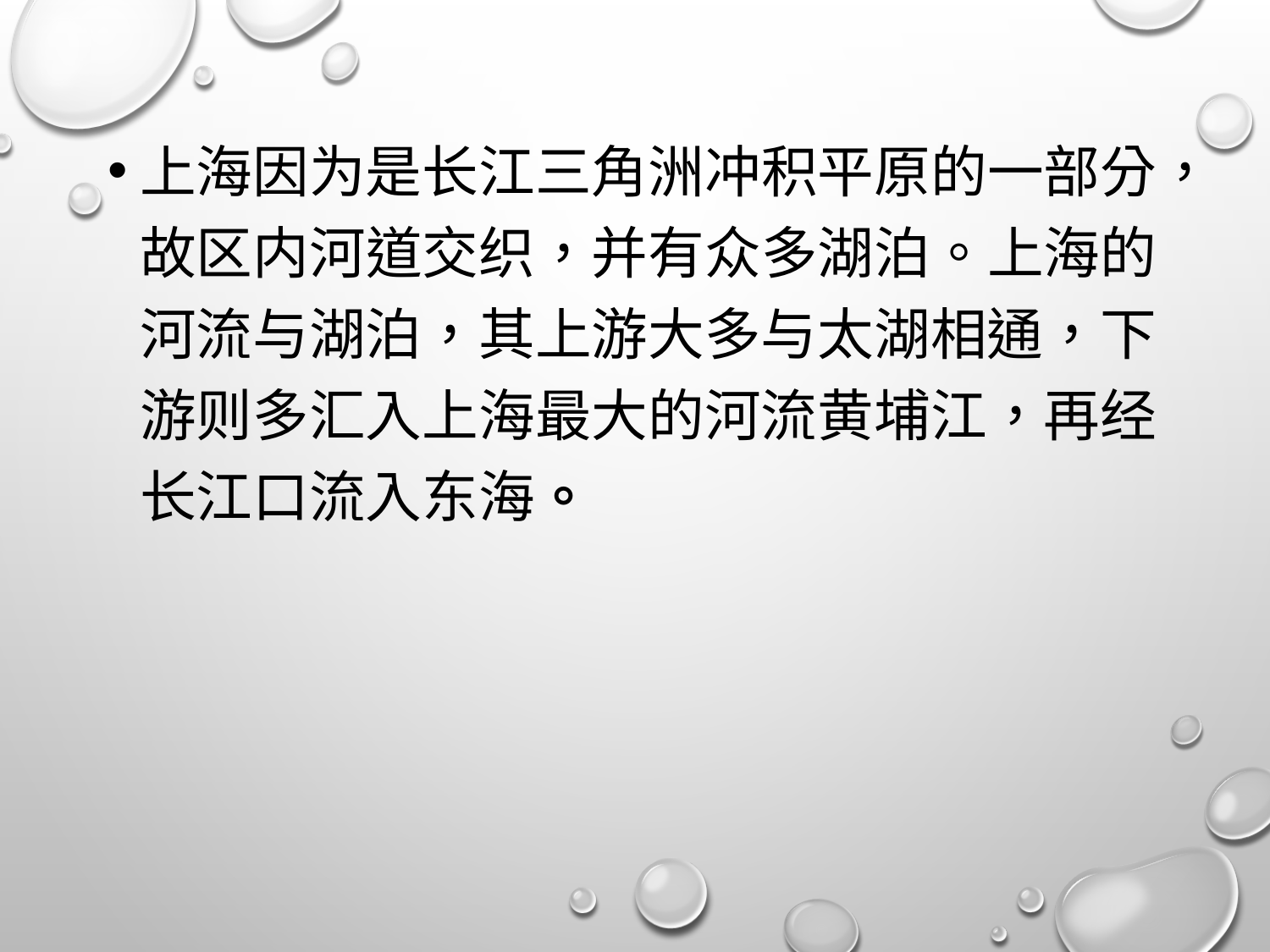

上海因为是长江三角洲冲积平原的一部分，故区内河道交织，并有众多湖泊。上海的河流与湖泊，其上游大多与太湖相通，下游则多汇入上海最大的河流黄埔江，再经长江口流入东海。